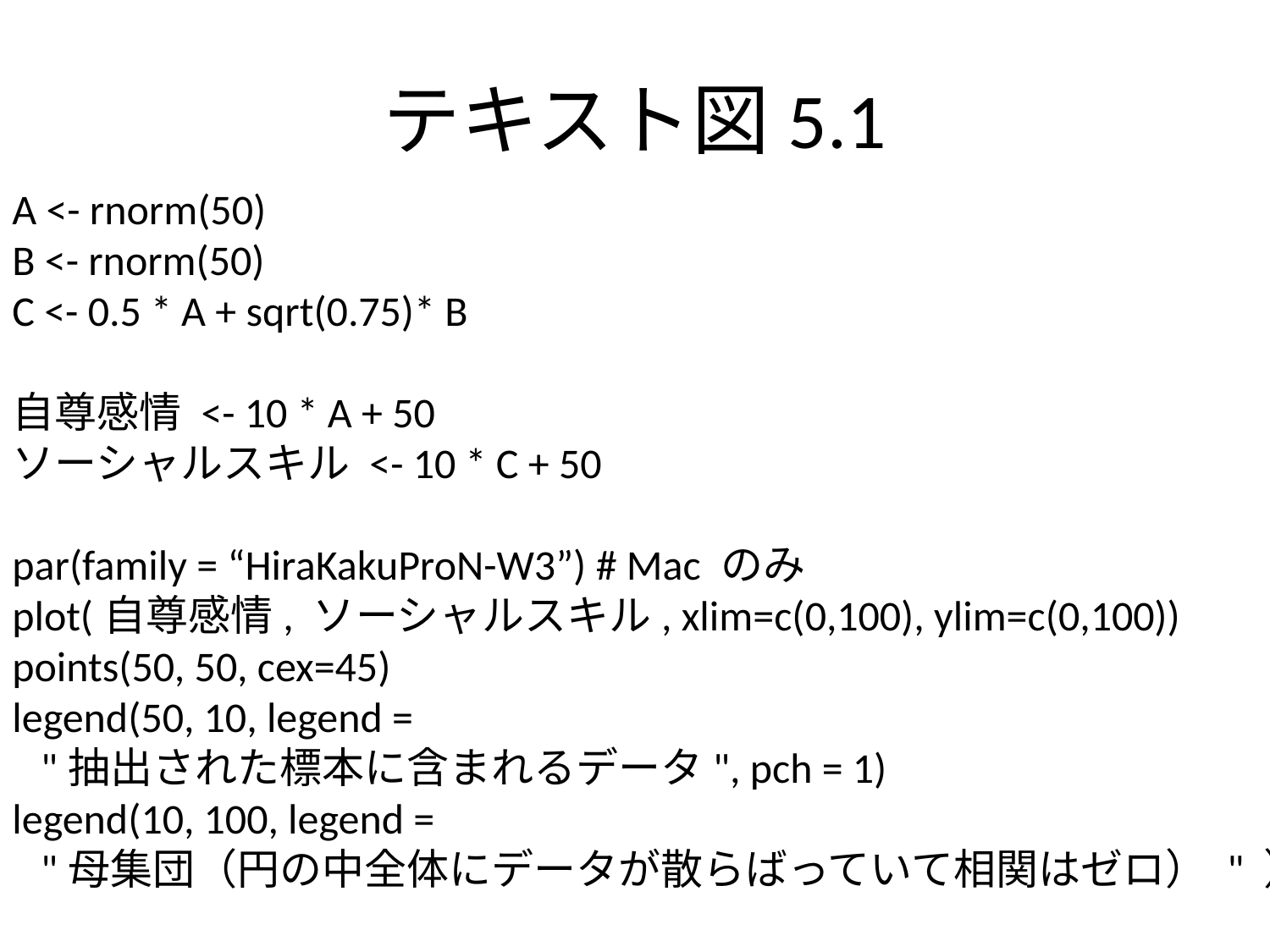

# テキスト図5.1
A <- rnorm(50)
B <- rnorm(50)
C <- 0.5 * A + sqrt(0.75)* B

自尊感情 <- 10 * A + 50
ソーシャルスキル <- 10 * C + 50

par(family = “HiraKakuProN-W3”) # Mac のみ
plot(自尊感情, ソーシャルスキル, xlim=c(0,100), ylim=c(0,100))
points(50, 50, cex=45)
legend(50, 10, legend =
   "抽出された標本に含まれるデータ", pch = 1)
legend(10, 100, legend =
   "母集団（円の中全体にデータが散らばっていて相関はゼロ） " ）